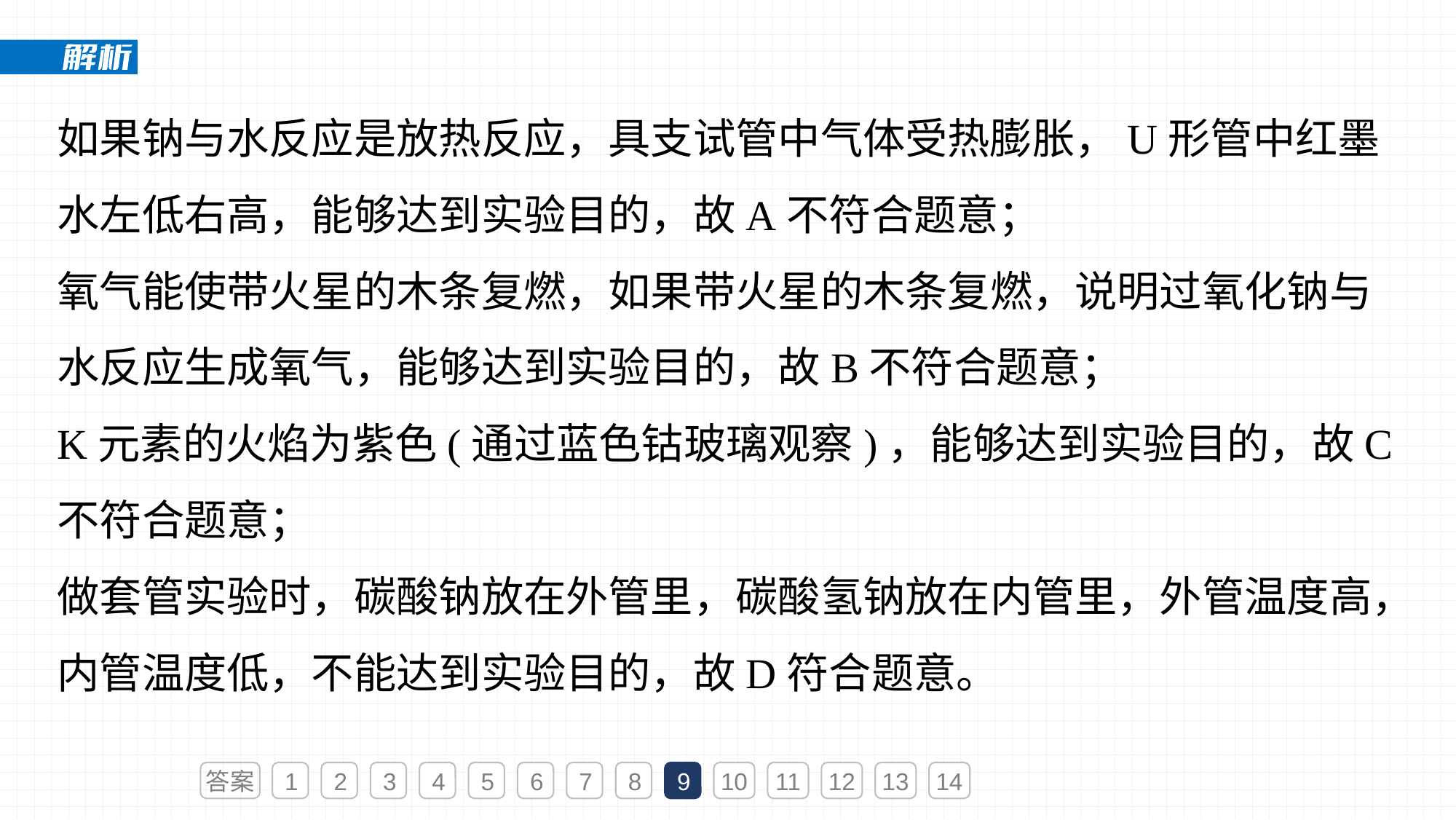

如果钠与水反应是放热反应，具支试管中气体受热膨胀，U形管中红墨水左低右高，能够达到实验目的，故A不符合题意；
氧气能使带火星的木条复燃，如果带火星的木条复燃，说明过氧化钠与水反应生成氧气，能够达到实验目的，故B不符合题意；
K元素的火焰为紫色(通过蓝色钴玻璃观察)，能够达到实验目的，故C不符合题意；
做套管实验时，碳酸钠放在外管里，碳酸氢钠放在内管里，外管温度高，内管温度低，不能达到实验目的，故D符合题意。
答案
1
2
3
4
5
6
7
8
9
10
11
12
13
14